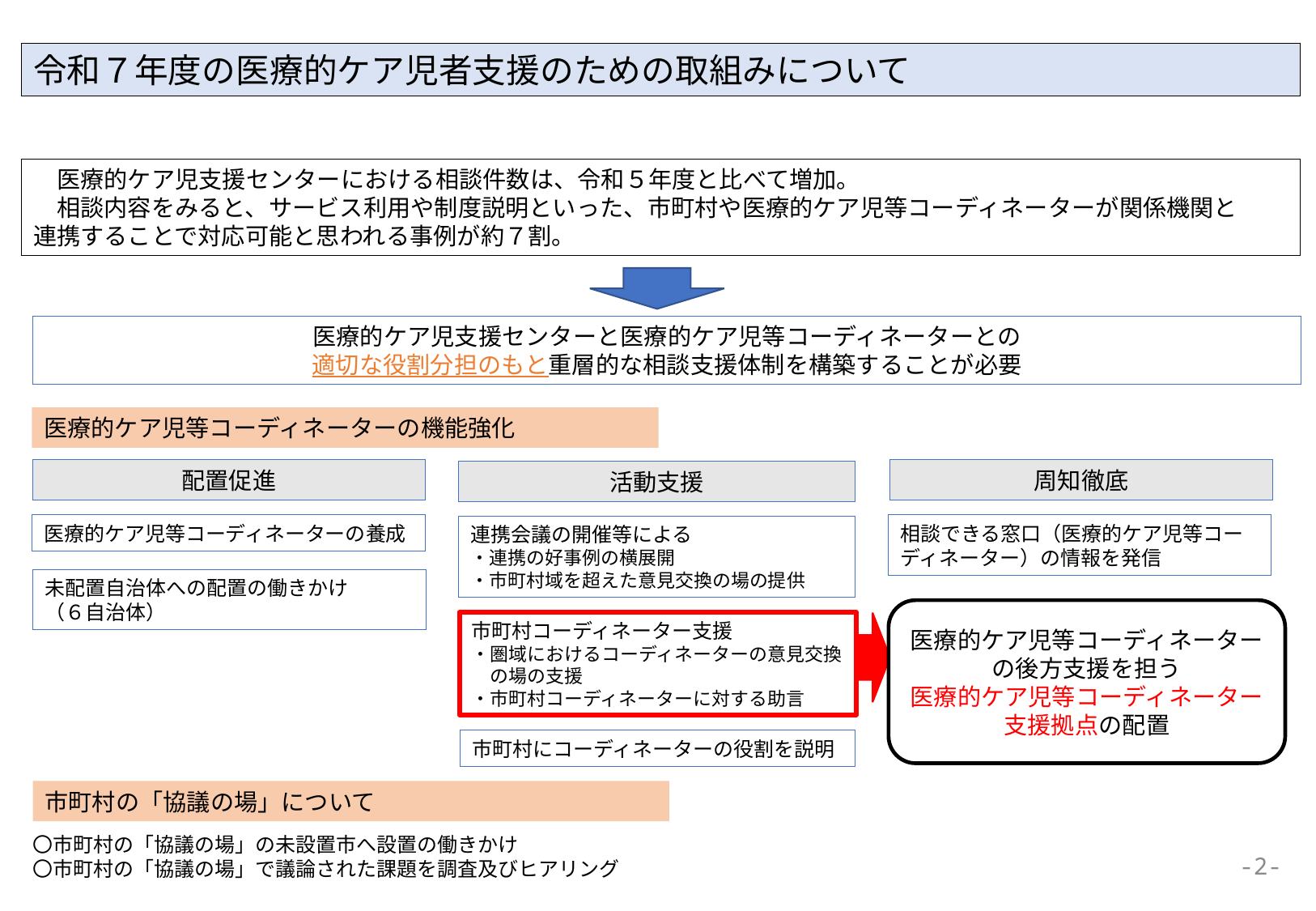

令和７年度の医療的ケア児者支援のための取組みについて
　医療的ケア児支援センターにおける相談件数は、令和５年度と比べて増加。
　相談内容をみると、サービス利用や制度説明といった、市町村や医療的ケア児等コーディネーターが関係機関と
連携することで対応可能と思われる事例が約７割。

医療的ケア児支援センターと医療的ケア児等コーディネーターとの
適切な役割分担のもと重層的な相談支援体制を構築することが必要
医療的ケア児等コーディネーターの機能強化
周知徹底
配置促進
活動支援
医療的ケア児等コーディネーターの養成
相談できる窓口（医療的ケア児等コーディネーター）の情報を発信
連携会議の開催等による
・連携の好事例の横展開
・市町村域を超えた意見交換の場の提供
未配置自治体への配置の働きかけ
（６自治体）
医療的ケア児等コーディネーターの後方支援を担う
医療的ケア児等コーディネーター支援拠点の配置
市町村コーディネーター支援
・圏域におけるコーディネーターの意見交換
　の場の支援
・市町村コーディネーターに対する助言

市町村にコーディネーターの役割を説明
市町村の「協議の場」について
〇市町村の「協議の場」の未設置市へ設置の働きかけ
〇市町村の「協議の場」で議論された課題を調査及びヒアリング
-2-